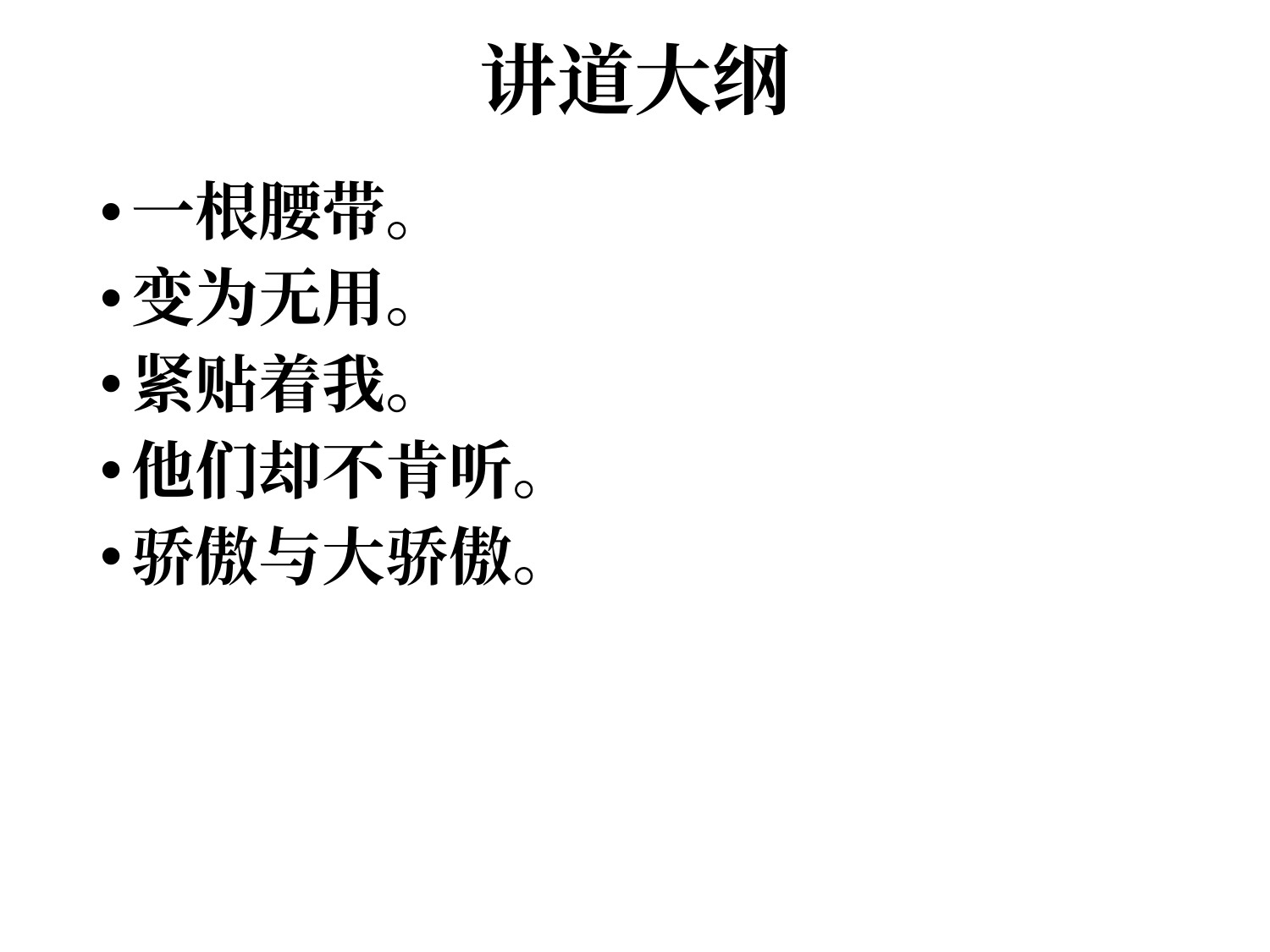

# 讲道大纲
一根腰带。
变为无用。
紧贴着我。
他们却不肯听。
骄傲与大骄傲。